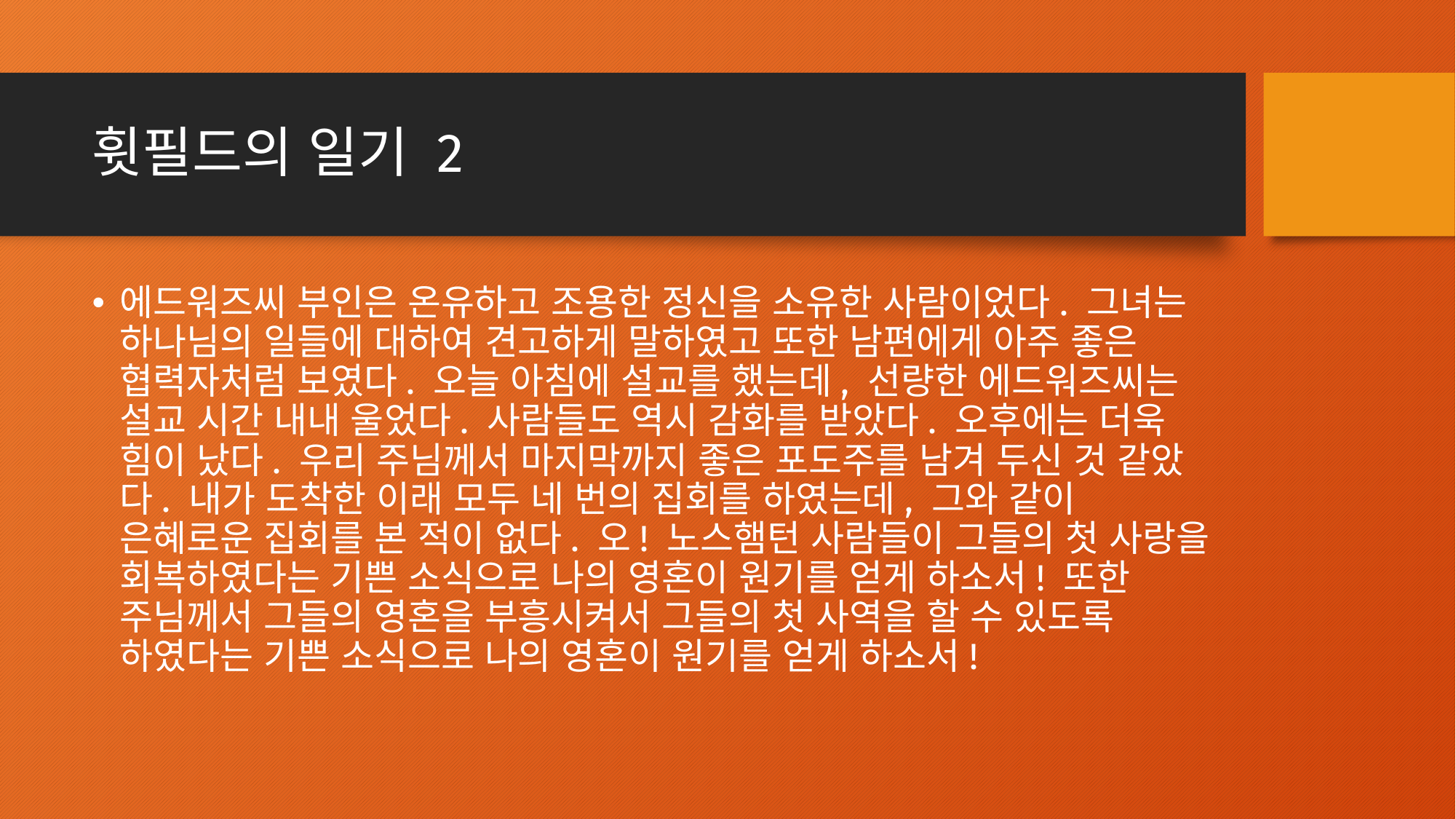

# 휫필드의 일기 2
에드워즈씨 부인은 온유하고 조용한 정신을 소유한 사람이었다. 그녀는 하나님의 일들에 대하여 견고하게 말하였고 또한 남편에게 아주 좋은 협력자처럼 보였다. 오늘 아침에 설교를 했는데, 선량한 에드워즈씨는 설교 시간 내내 울었다. 사람들도 역시 감화를 받았다. 오후에는 더욱 힘이 났다. 우리 주님께서 마지막까지 좋은 포도주를 남겨 두신 것 같았다. 내가 도착한 이래 모두 네 번의 집회를 하였는데, 그와 같이 은혜로운 집회를 본 적이 없다. 오! 노스햄턴 사람들이 그들의 첫 사랑을 회복하였다는 기쁜 소식으로 나의 영혼이 원기를 얻게 하소서! 또한 주님께서 그들의 영혼을 부흥시켜서 그들의 첫 사역을 할 수 있도록 하였다는 기쁜 소식으로 나의 영혼이 원기를 얻게 하소서!